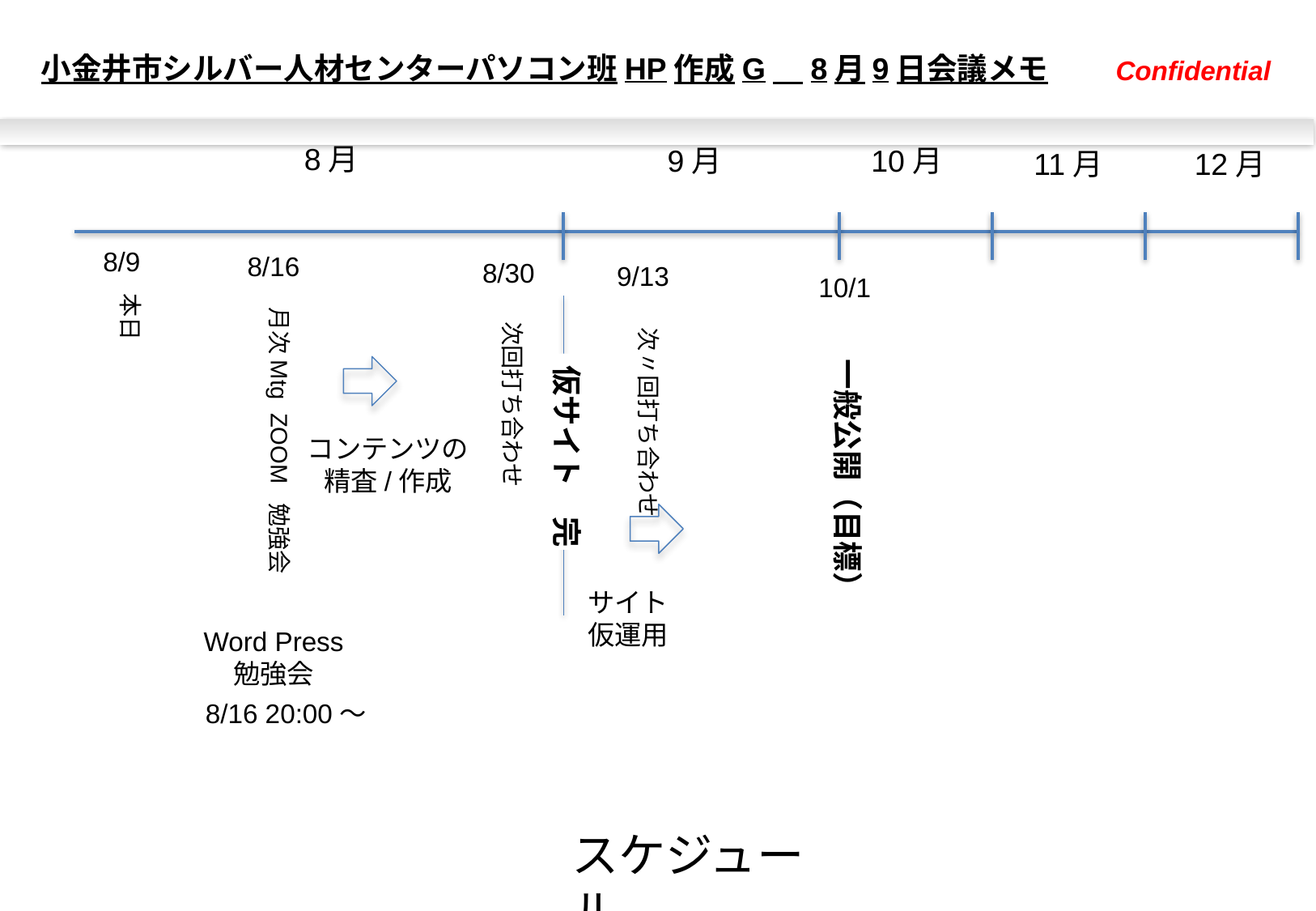

Confidential
小金井市シルバー人材センターパソコン班HP作成G　8月9日会議メモ
8月
10月
9月
11月
12月
8/9
8/16
8/30
9/13
10/1
本日
月次Mtg  ZOOM  勉強会
次回打ち合わせ
次〃回打ち合わせ
一般公開（目標）
仮サイト　完

コンテンツの
精査/作成

サイト
仮運用
Word Press
勉強会
8/16 20:00～
スケジュール